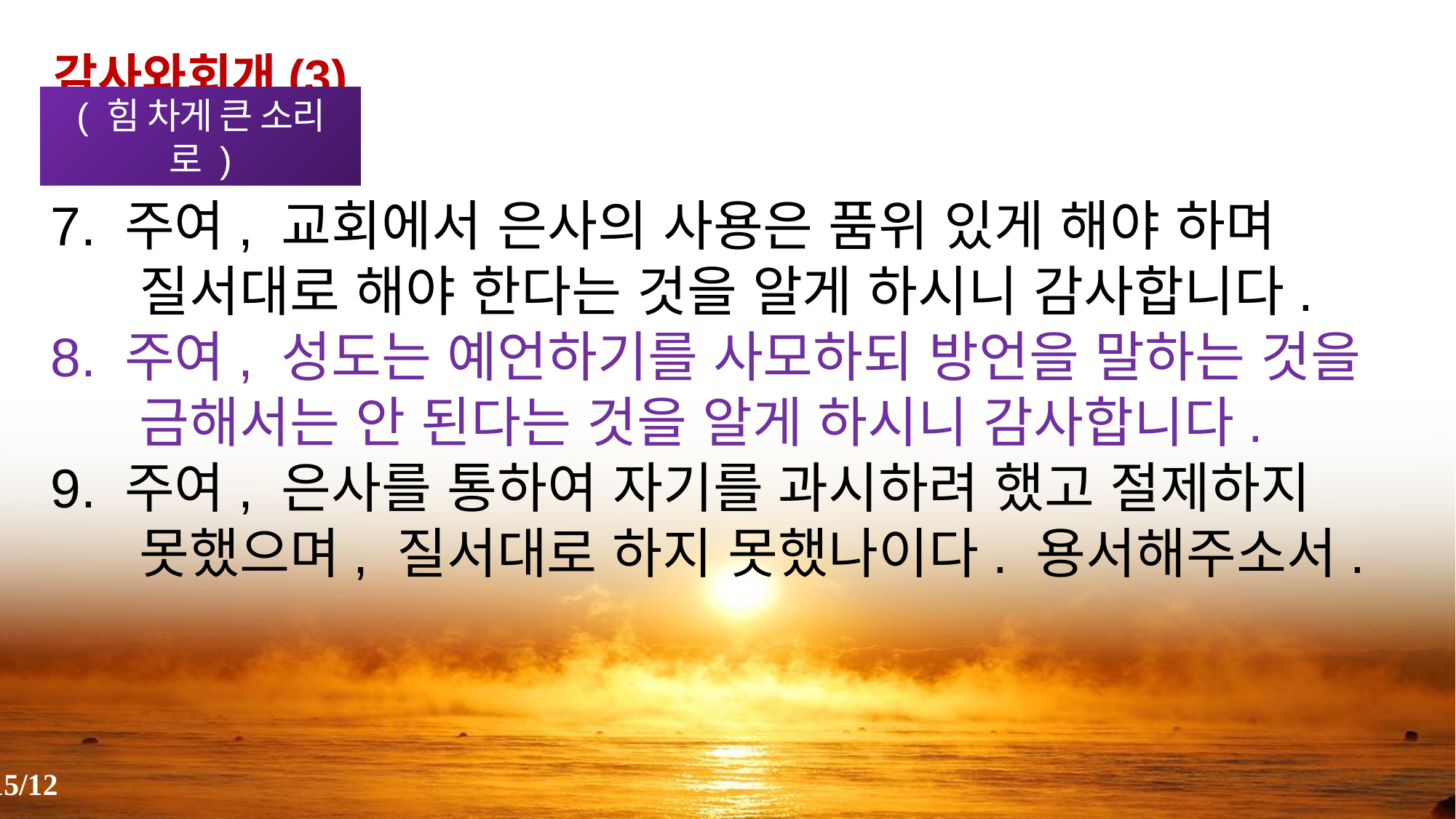

감사와회개(3)

( 힘 차게 큰 소리로 )
7. 주여, 교회에서 은사의 사용은 품위 있게 해야 하며 질서대로 해야 한다는 것을 알게 하시니 감사합니다.
8. 주여, 성도는 예언하기를 사모하되 방언을 말하는 것을 금해서는 안 된다는 것을 알게 하시니 감사합니다.
9. 주여, 은사를 통하여 자기를 과시하려 했고 절제하지 못했으며, 질서대로 하지 못했나이다. 용서해주소서.